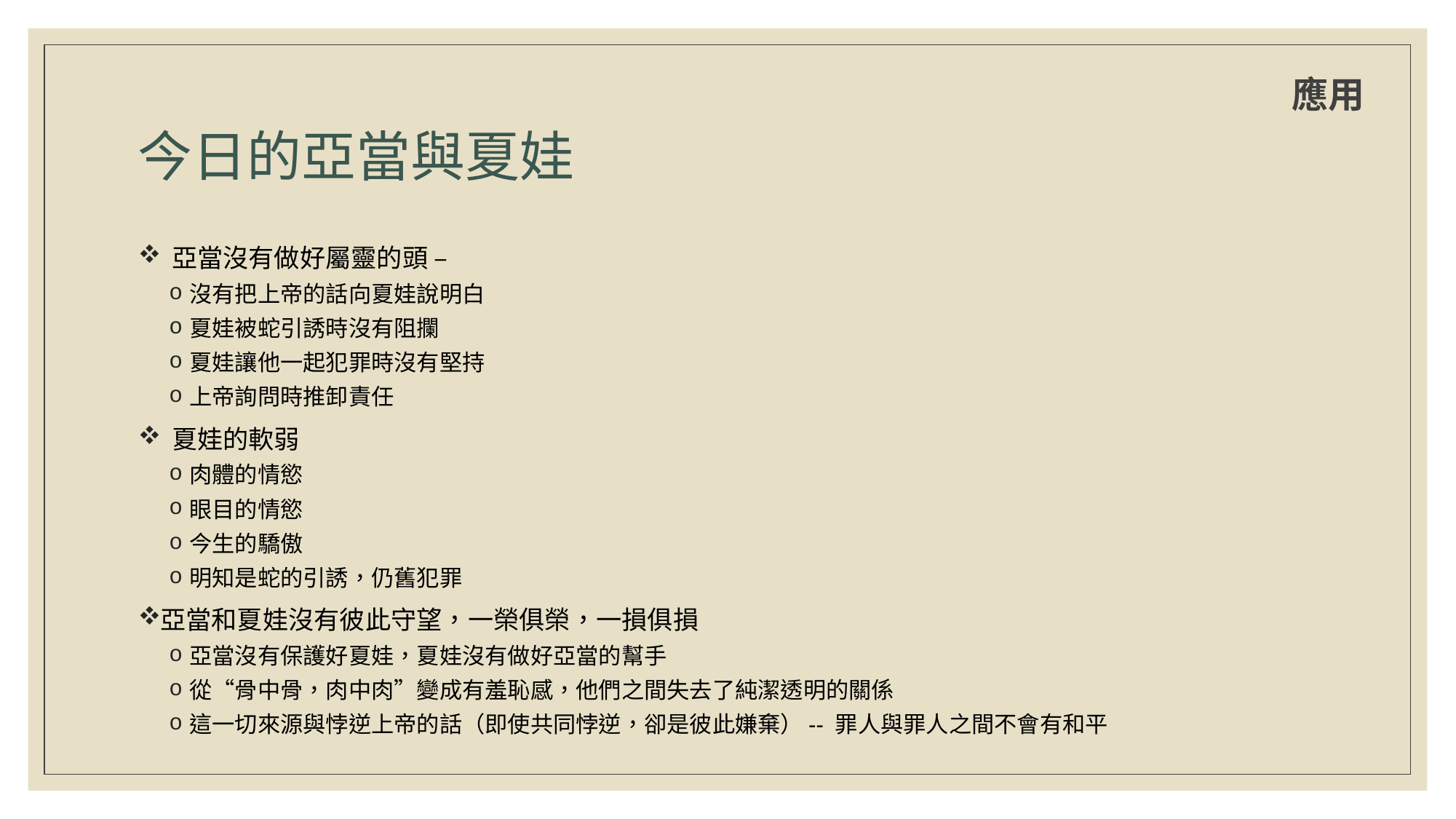

應用
# 今日的亞當與夏娃
 亞當沒有做好屬靈的頭 –
沒有把上帝的話向夏娃說明白
夏娃被蛇引誘時沒有阻攔
夏娃讓他一起犯罪時沒有堅持
上帝詢問時推卸責任
 夏娃的軟弱
肉體的情慾
眼目的情慾
今生的驕傲
明知是蛇的引誘，仍舊犯罪
亞當和夏娃沒有彼此守望，一榮俱榮，一損俱損
亞當沒有保護好夏娃，夏娃沒有做好亞當的幫手
從“骨中骨，肉中肉”變成有羞恥感，他們之間失去了純潔透明的關係
這一切來源與悖逆上帝的話（即使共同悖逆，卻是彼此嫌棄）-- 罪人與罪人之間不會有和平